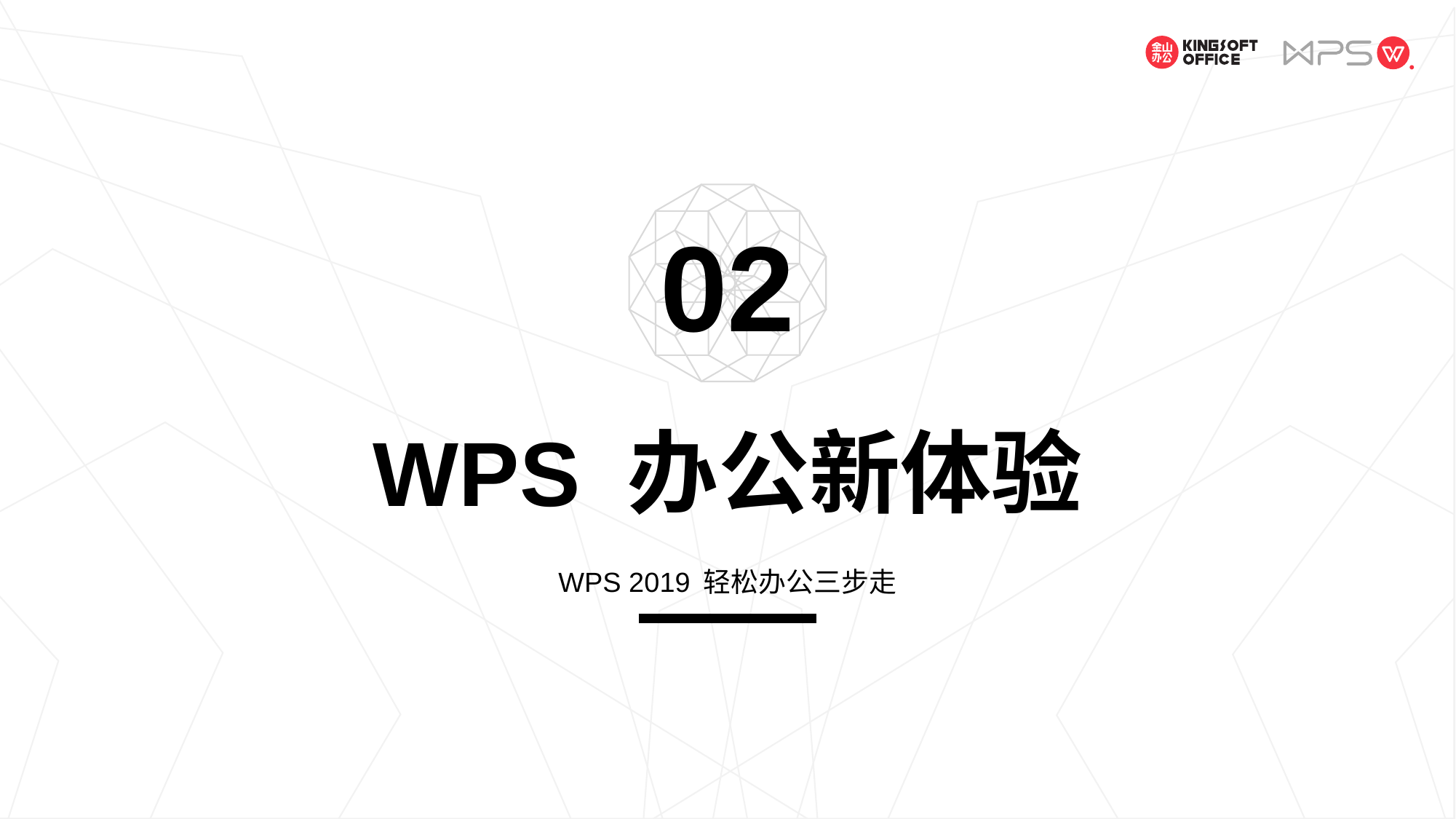

02
# WPS 办公新体验
WPS 2019 轻松办公三步走